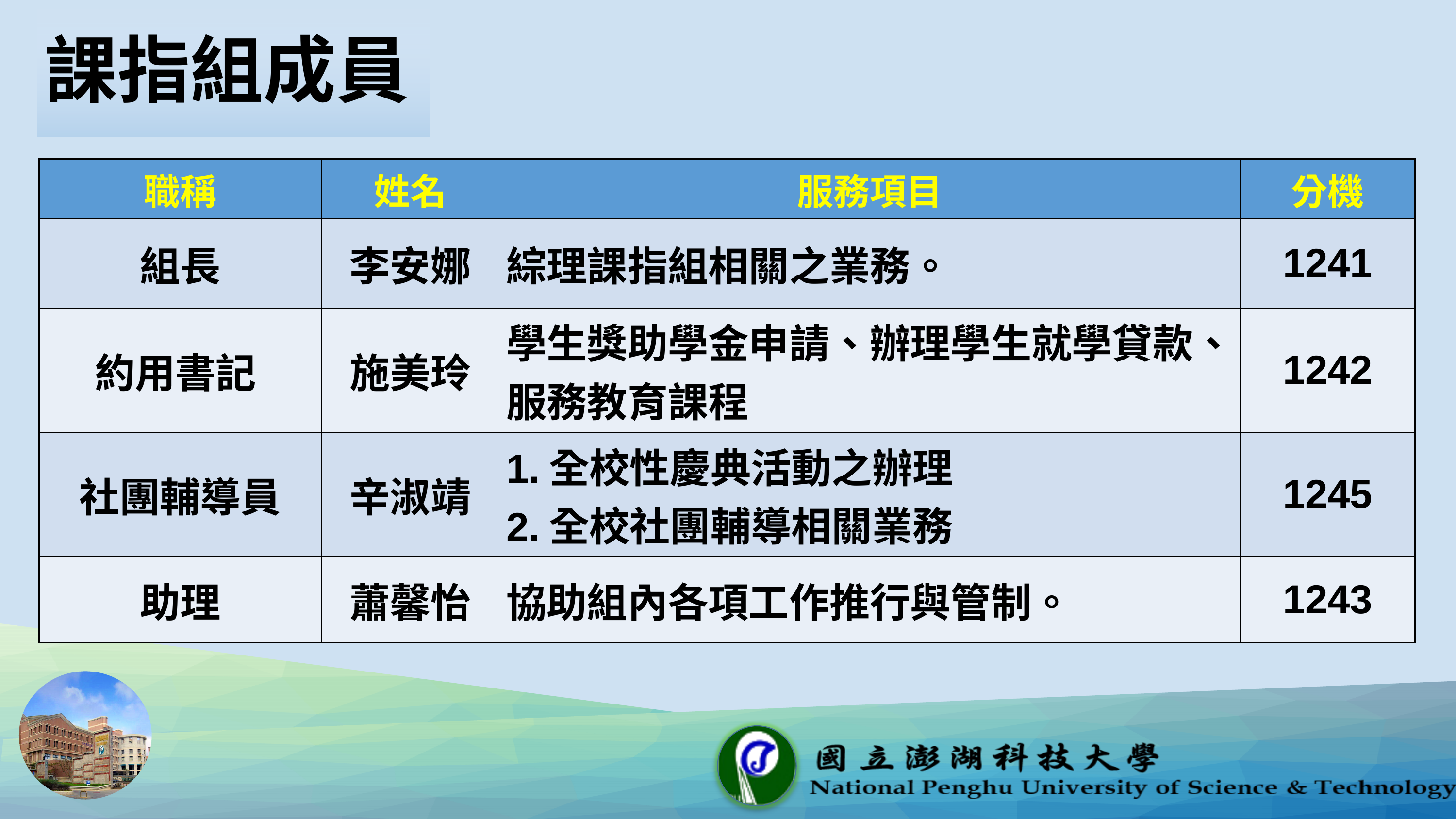

# 課指組成員
| 職稱 | 姓名 | 服務項目 | 分機 |
| --- | --- | --- | --- |
| 組長 | 李安娜 | 綜理課指組相關之業務。 | 1241 |
| 約用書記 | 施美玲 | 學生獎助學金申請、辦理學生就學貸款、服務教育課程 | 1242 |
| 社團輔導員 | 辛淑靖 | 1.全校性慶典活動之辦理 2.全校社團輔導相關業務 | 1245 |
| 助理 | 蕭馨怡 | 協助組內各項工作推行與管制。 | 1243 |